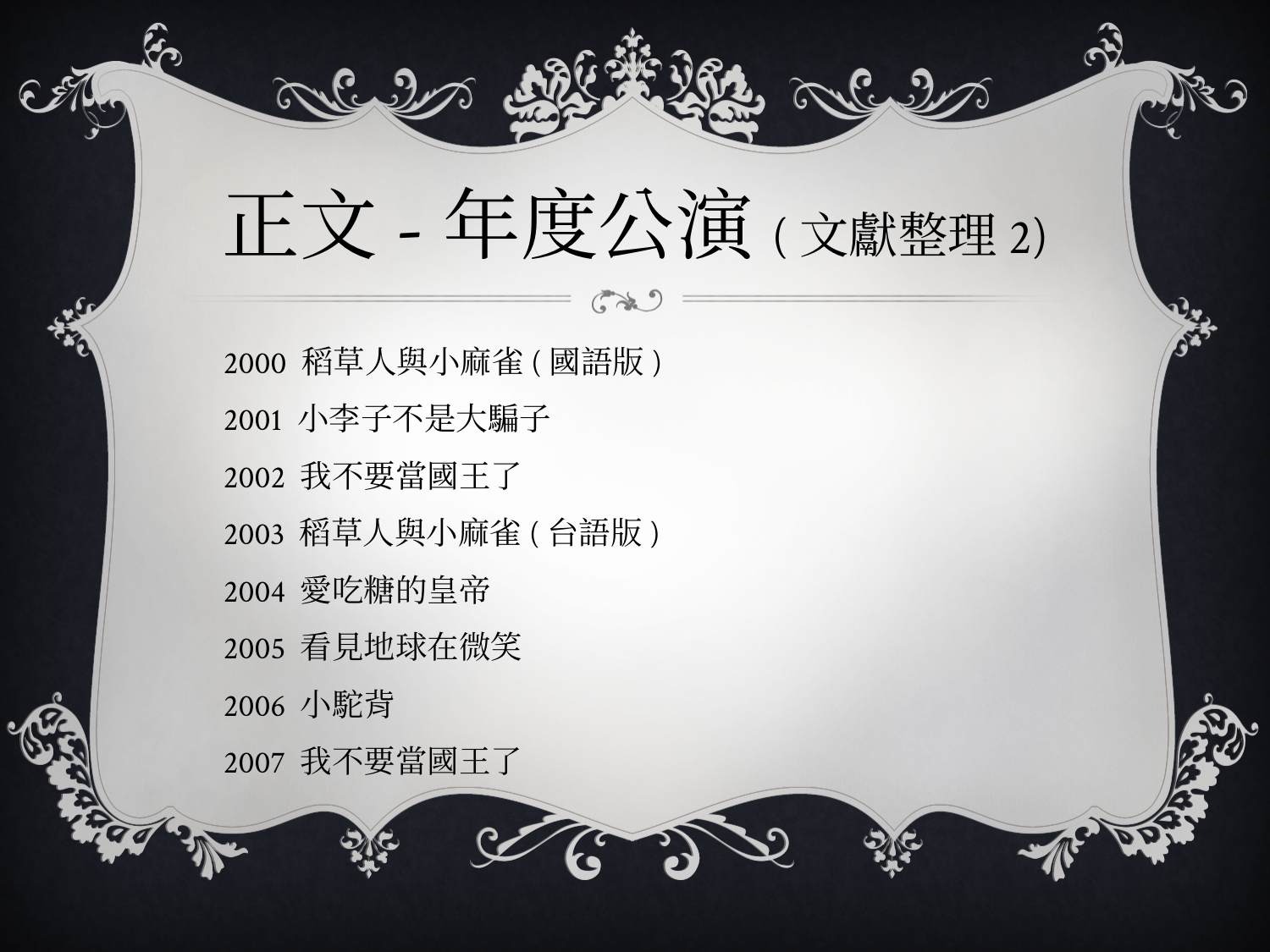

# 正文-年度公演(文獻整理2)
2000 稻草人與小麻雀(國語版)
2001 小李子不是大騙子
2002 我不要當國王了
2003 稻草人與小麻雀(台語版)
2004 愛吃糖的皇帝
2005 看見地球在微笑
2006 小駝背
2007 我不要當國王了